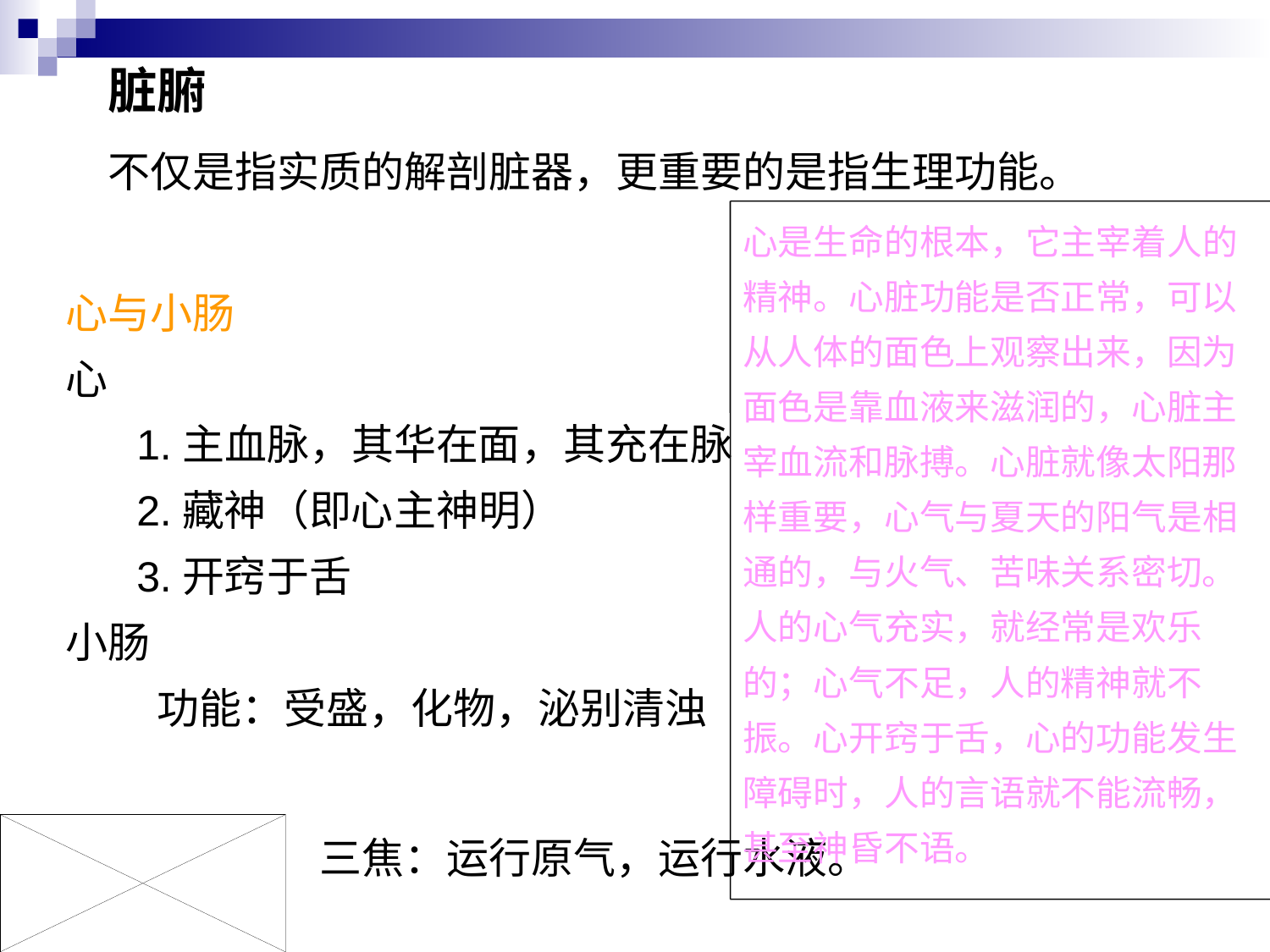

脏腑
不仅是指实质的解剖脏器，更重要的是指生理功能。
心是生命的根本，它主宰着人的精神。心脏功能是否正常，可以从人体的面色上观察出来，因为面色是靠血液来滋润的，心脏主宰血流和脉搏。心脏就像太阳那样重要，心气与夏天的阳气是相通的，与火气、苦味关系密切。人的心气充实，就经常是欢乐的；心气不足，人的精神就不振。心开窍于舌，心的功能发生障碍时，人的言语就不能流畅，甚至神昏不语。

心与小肠
心
      1.主血脉，其华在面，其充在脉
      2.藏神（即心主神明）
      3.开窍于舌
小肠
      功能：受盛，化物，泌别清浊
三焦：运行原气，运行水液。